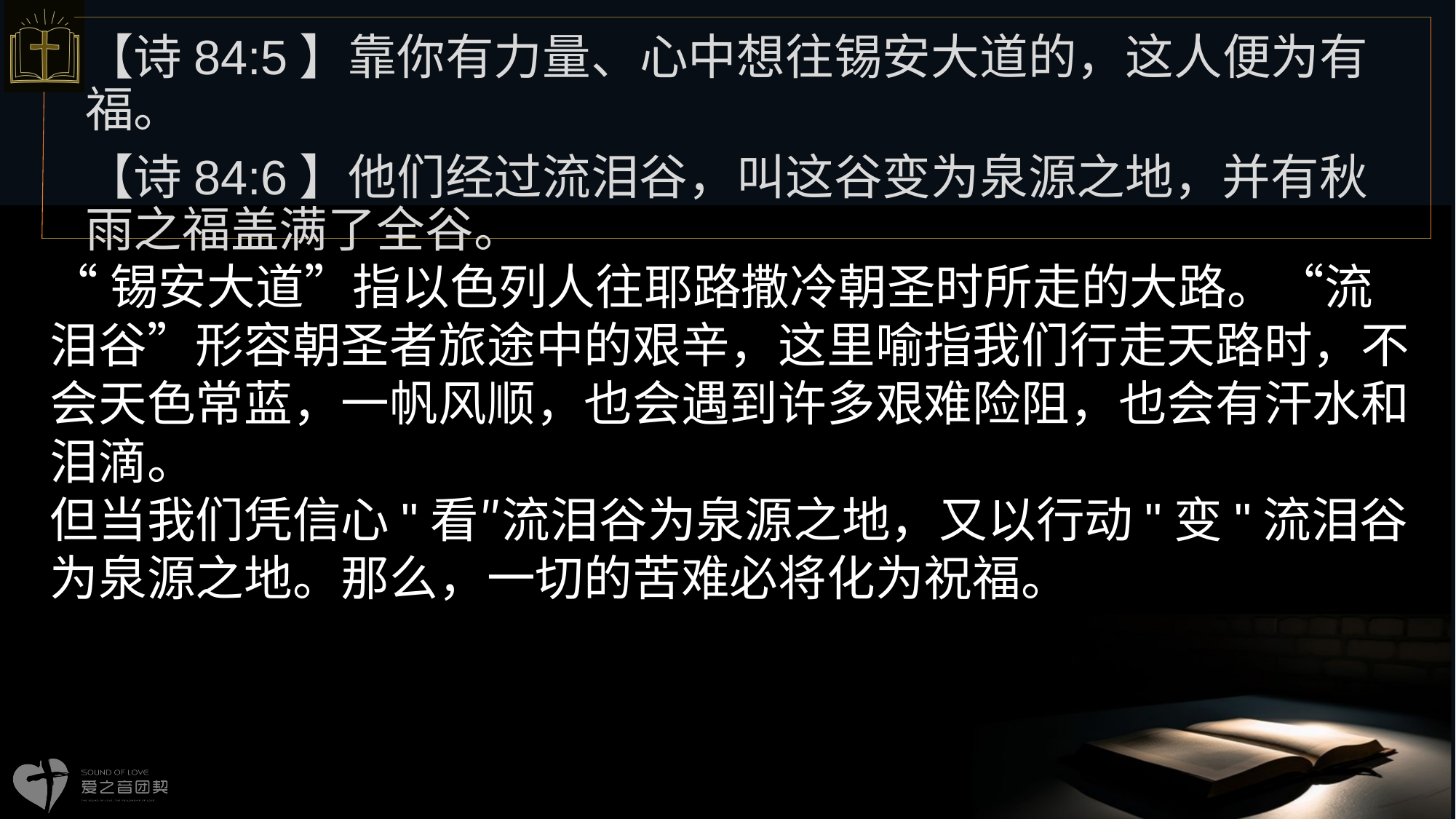

【诗84:5】靠你有力量、心中想往锡安大道的，这人便为有福。
【诗84:6】他们经过流泪谷，叫这谷变为泉源之地，并有秋雨之福盖满了全谷。
# “锡安大道”指以色列人往耶路撒冷朝圣时所走的大路。“流泪谷”形容朝圣者旅途中的艰辛，这里喻指我们行走天路时，不会天色常蓝，一帆风顺，也会遇到许多艰难险阻，也会有汗水和泪滴。 但当我们凭信心"看″流泪谷为泉源之地，又以行动"变"流泪谷为泉源之地。那么，一切的苦难必将化为祝福。